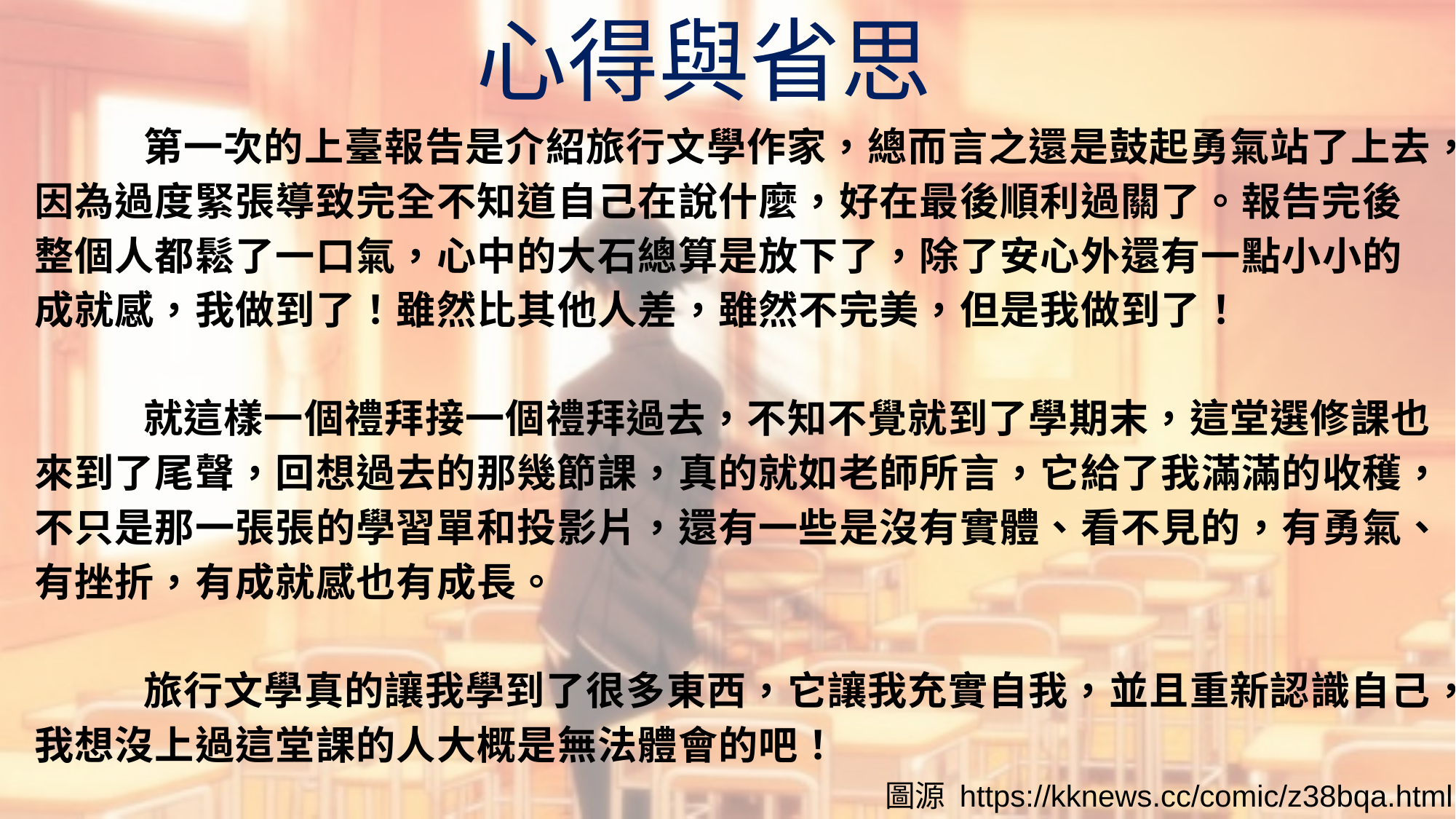

# 心得與省思
	第一次的上臺報告是介紹旅行文學作家，總而言之還是鼓起勇氣站了上去，因為過度緊張導致完全不知道自己在說什麼，好在最後順利過關了。報告完後整個人都鬆了一口氣，心中的大石總算是放下了，除了安心外還有一點小小的成就感，我做到了！雖然比其他人差，雖然不完美，但是我做到了！

	就這樣一個禮拜接一個禮拜過去，不知不覺就到了學期末，這堂選修課也來到了尾聲，回想過去的那幾節課，真的就如老師所言，它給了我滿滿的收穫，不只是那一張張的學習單和投影片，還有一些是沒有實體、看不見的，有勇氣、有挫折，有成就感也有成長。

	旅行文學真的讓我學到了很多東西，它讓我充實自我，並且重新認識自己，我想沒上過這堂課的人大概是無法體會的吧！
圖源 https://kknews.cc/comic/z38bqa.html